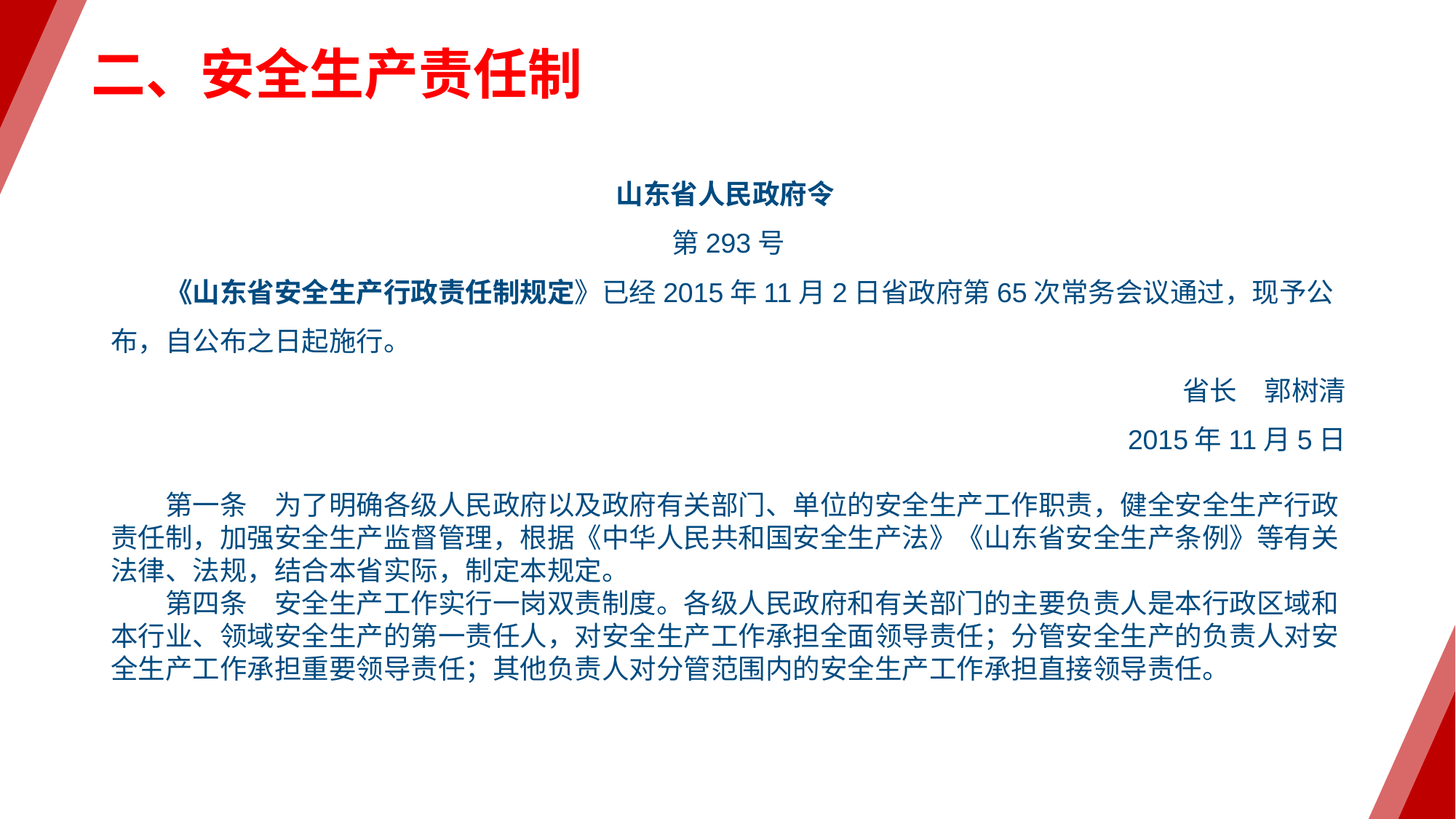

二、安全生产责任制
山东省人民政府令
第293号
《山东省安全生产行政责任制规定》已经2015年11月2日省政府第65次常务会议通过，现予公布，自公布之日起施行。
省长　郭树清
2015年11月5日

第一条　为了明确各级人民政府以及政府有关部门、单位的安全生产工作职责，健全安全生产行政责任制，加强安全生产监督管理，根据《中华人民共和国安全生产法》《山东省安全生产条例》等有关法律、法规，结合本省实际，制定本规定。
第四条　安全生产工作实行一岗双责制度。各级人民政府和有关部门的主要负责人是本行政区域和本行业、领域安全生产的第一责任人，对安全生产工作承担全面领导责任；分管安全生产的负责人对安全生产工作承担重要领导责任；其他负责人对分管范围内的安全生产工作承担直接领导责任。